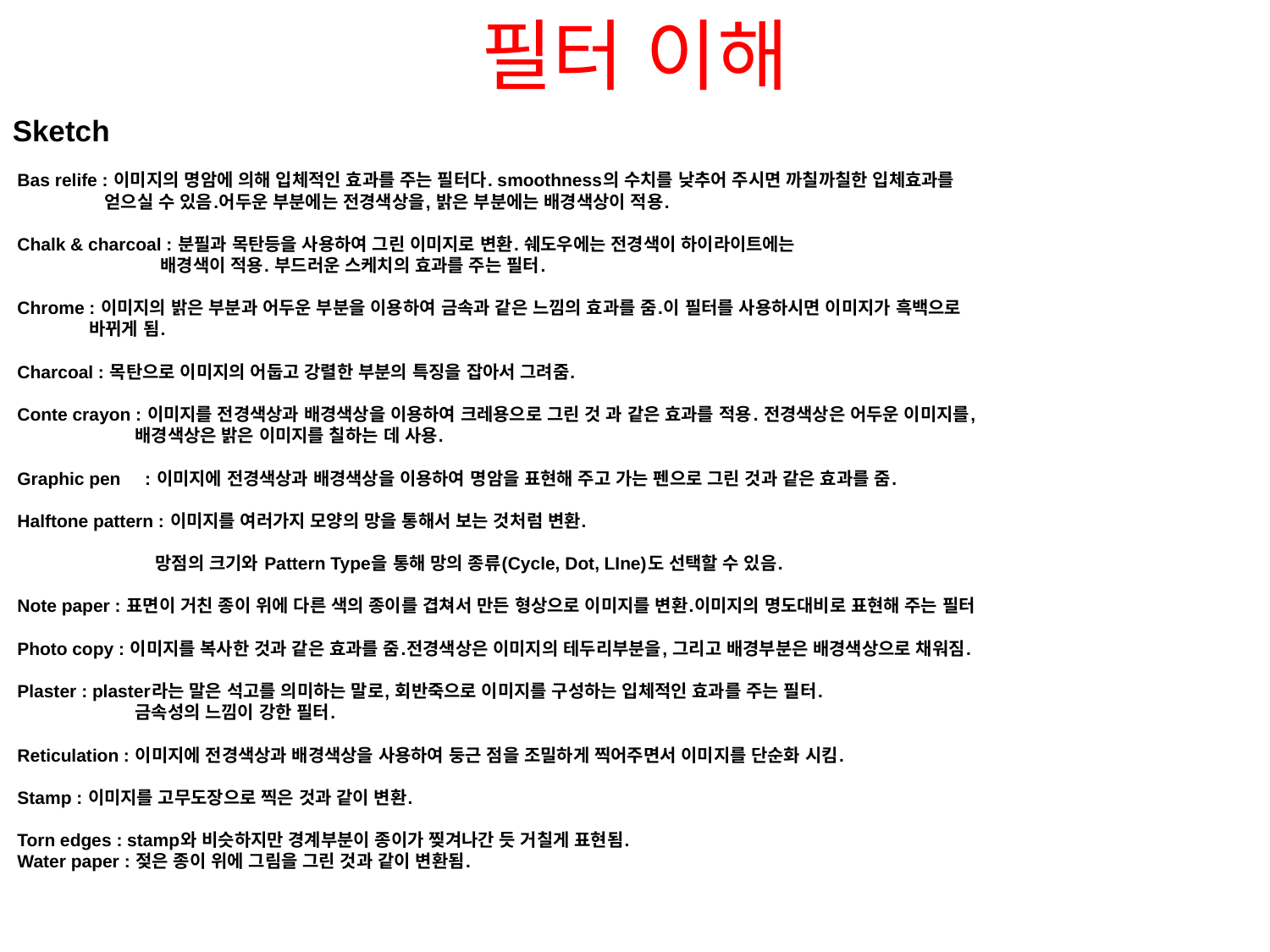

필터 이해

Sketch
 Bas relife : 이미지의 명암에 의해 입체적인 효과를 주는 필터다. smoothness의 수치를 낮추어 주시면 까칠까칠한 입체효과를
                  얻으실 수 있음.어두운 부분에는 전경색상을, 밝은 부분에는 배경색상이 적용.
 Chalk & charcoal : 분필과 목탄등을 사용하여 그린 이미지로 변환. 쉐도우에는 전경색이 하이라이트에는
                             배경색이 적용. 부드러운 스케치의 효과를 주는 필터.
 Chrome : 이미지의 밝은 부분과 어두운 부분을 이용하여 금속과 같은 느낌의 효과를 줌.이 필터를 사용하시면 이미지가 흑백으로
               바뀌게 됨.
 Charcoal : 목탄으로 이미지의 어둡고 강렬한 부분의 특징을 잡아서 그려줌.
 Conte crayon : 이미지를 전경색상과 배경색상을 이용하여 크레용으로 그린 것 과 같은 효과를 적용. 전경색상은 어두운 이미지를,
                        배경색상은 밝은 이미지를 칠하는 데 사용.
 Graphic pen     : 이미지에 전경색상과 배경색상을 이용하여 명암을 표현해 주고 가는 펜으로 그린 것과 같은 효과를 줌.
 Halftone pattern : 이미지를 여러가지 모양의 망을 통해서 보는 것처럼 변환.
                            망점의 크기와 Pattern Type을 통해 망의 종류(Cycle, Dot, LIne)도 선택할 수 있음.
 Note paper : 표면이 거친 종이 위에 다른 색의 종이를 겹쳐서 만든 형상으로 이미지를 변환.이미지의 명도대비로 표현해 주는 필터
 Photo copy : 이미지를 복사한 것과 같은 효과를 줌.전경색상은 이미지의 테두리부분을, 그리고 배경부분은 배경색상으로 채워짐.
 Plaster : plaster라는 말은 석고를 의미하는 말로, 회반죽으로 이미지를 구성하는 입체적인 효과를 주는 필터.
                        금속성의 느낌이 강한 필터.
 Reticulation : 이미지에 전경색상과 배경색상을 사용하여 둥근 점을 조밀하게 찍어주면서 이미지를 단순화 시킴.
 Stamp : 이미지를 고무도장으로 찍은 것과 같이 변환.
 Torn edges : stamp와 비슷하지만 경계부분이 종이가 찢겨나간 듯 거칠게 표현됨.
 Water paper : 젖은 종이 위에 그림을 그린 것과 같이 변환됨.